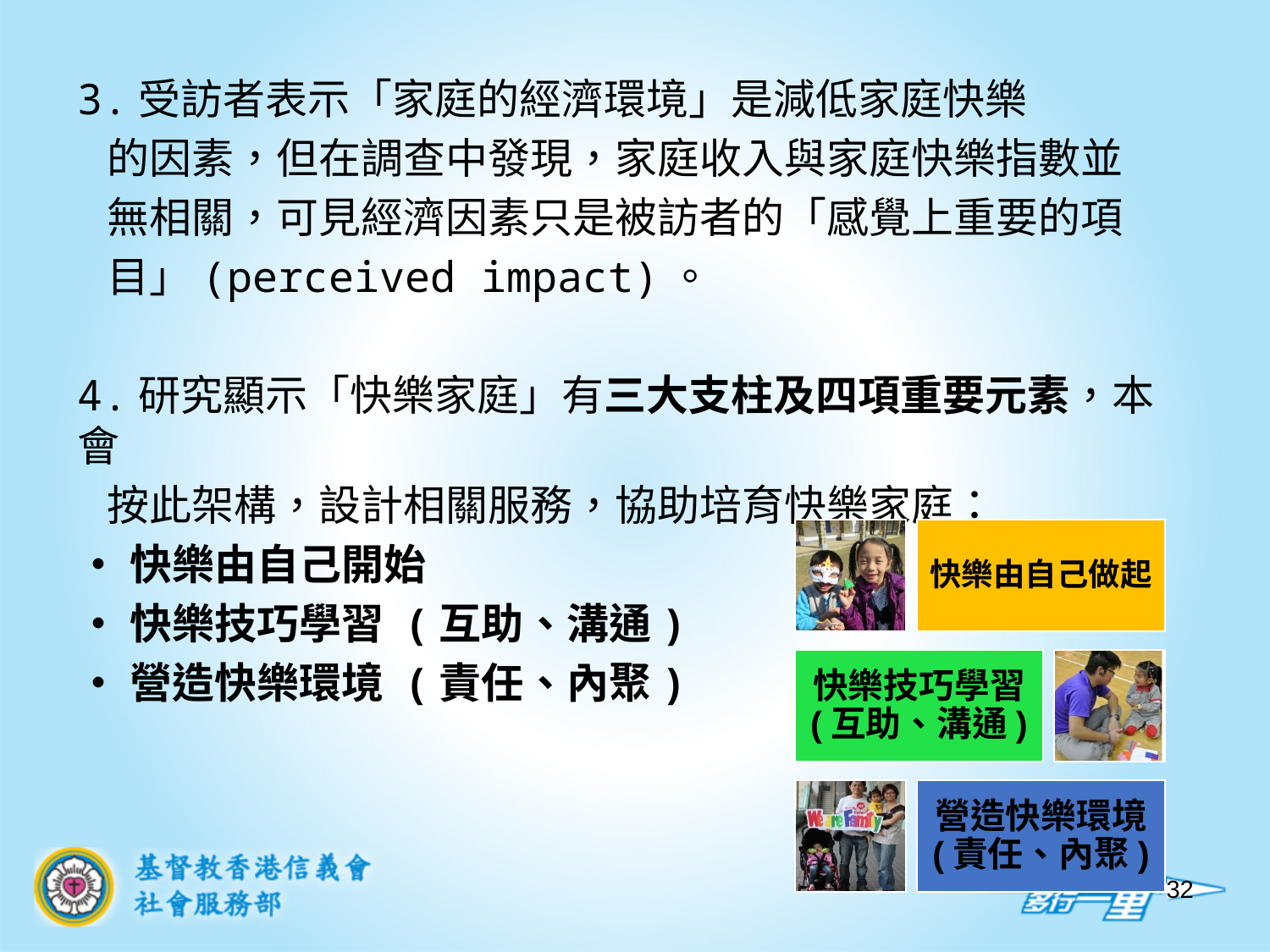

3.受訪者表示「家庭的經濟環境」是減低家庭快樂
  的因素，但在調查中發現，家庭收入與家庭快樂指數並
  無相關，可見經濟因素只是被訪者的「感覺上重要的項
  目」(perceived impact)。

4.研究顯示「快樂家庭」有三大支柱及四項重要元素，本會
  按此架構，設計相關服務，協助培育快樂家庭：
•快樂由自己開始
•快樂技巧學習 (互助、溝通)
•營造快樂環境 (責任、內聚)

快樂由自己做起
快樂技巧學習
(互助、溝通)
營造快樂環境
(責任、內聚)
32